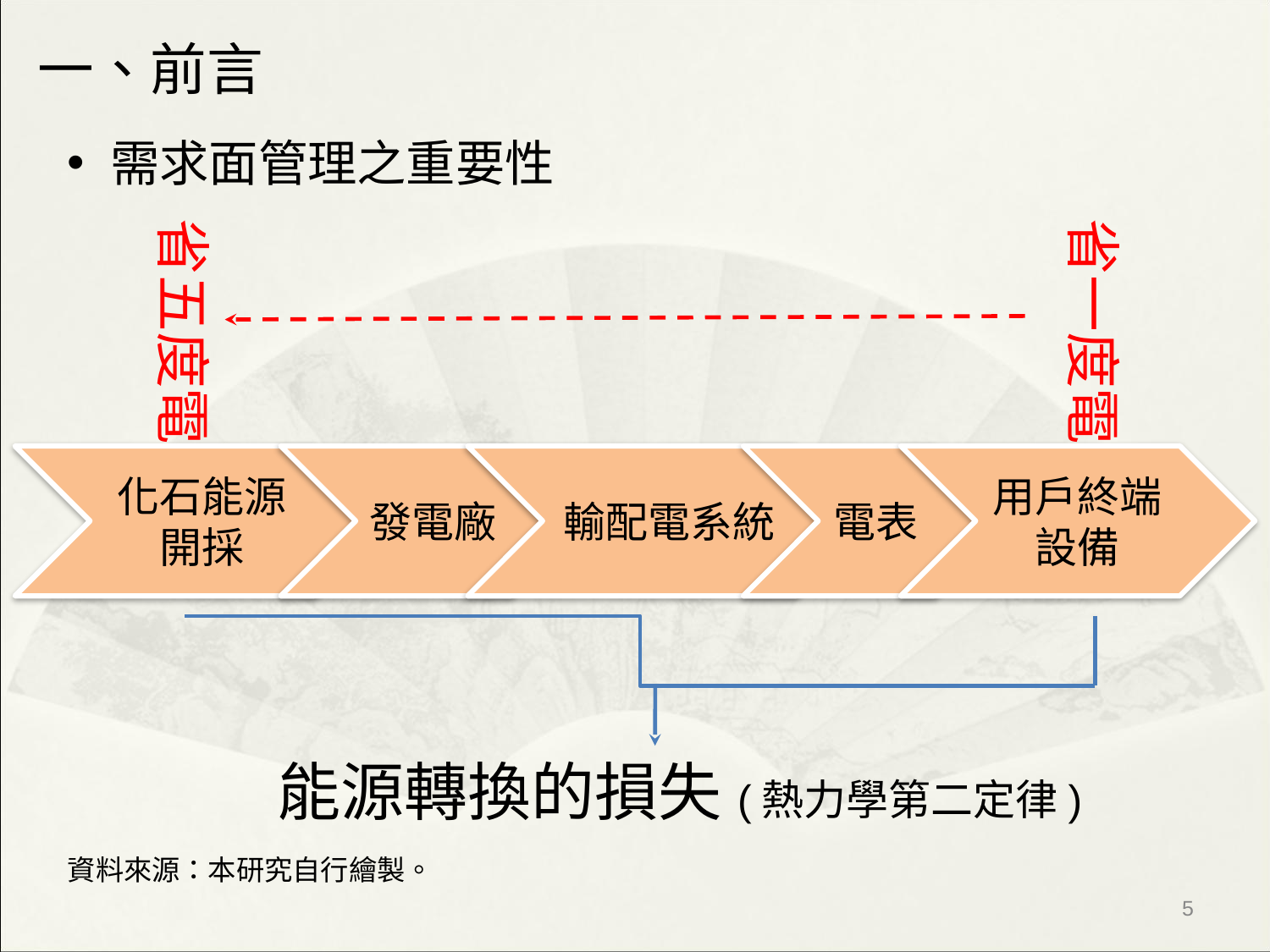

# 一、前言
 需求面管理之重要性
省一度電
省五度電
化石能源開採
發電廠
輸配電系統
電表
用戶終端設備
能源轉換的損失(熱力學第二定律)
資料來源：本研究自行繪製。
5